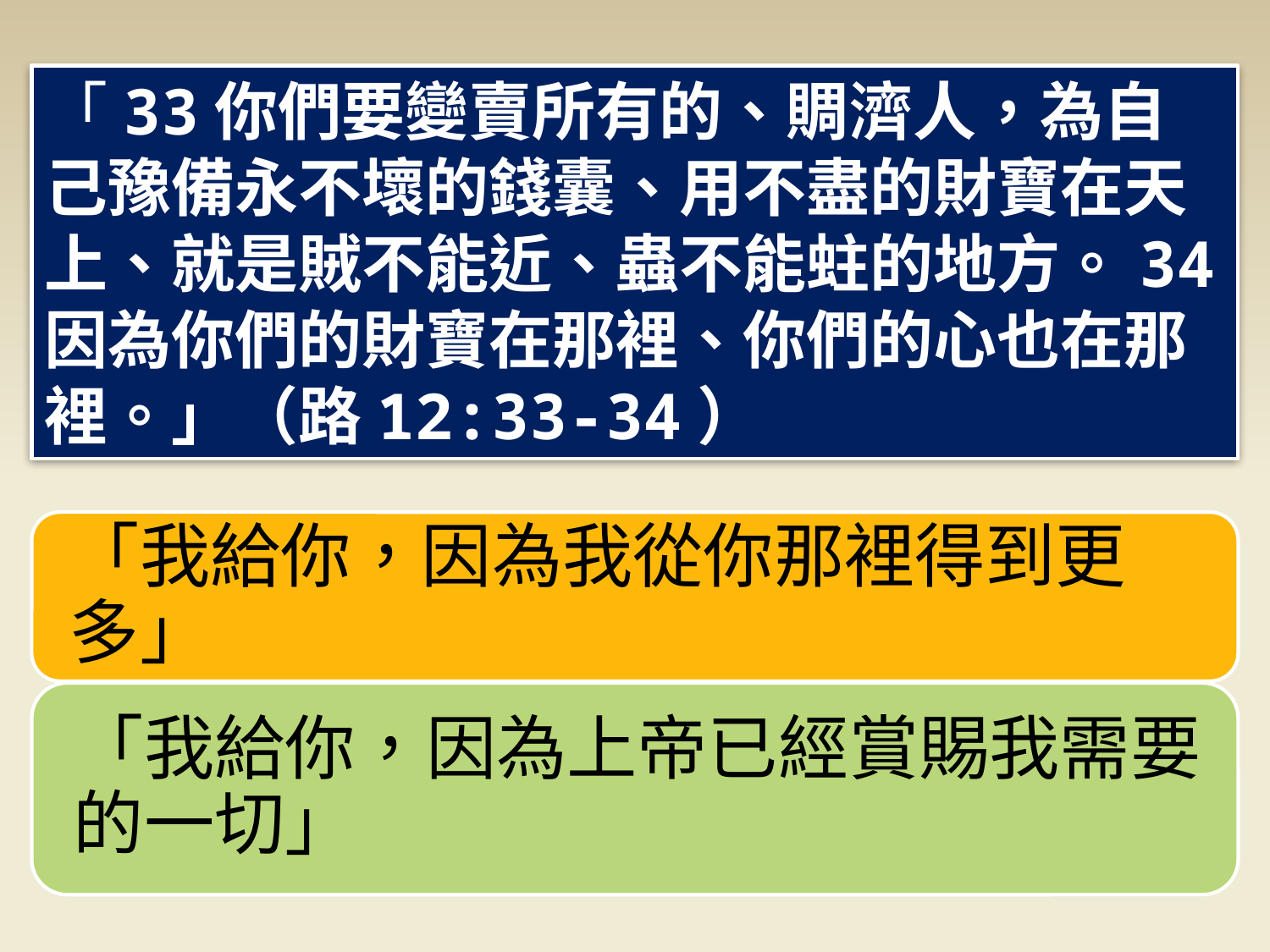

「33你們要變賣所有的、賙濟人，為自己豫備永不壞的錢囊、用不盡的財寶在天上、就是賊不能近、蟲不能蛀的地方。34因為你們的財寶在那裡、你們的心也在那裡。」（路12:33-34）
「我給你，因為我從你那裡得到更多」
「我給你，因為上帝已經賞賜我需要的一切」